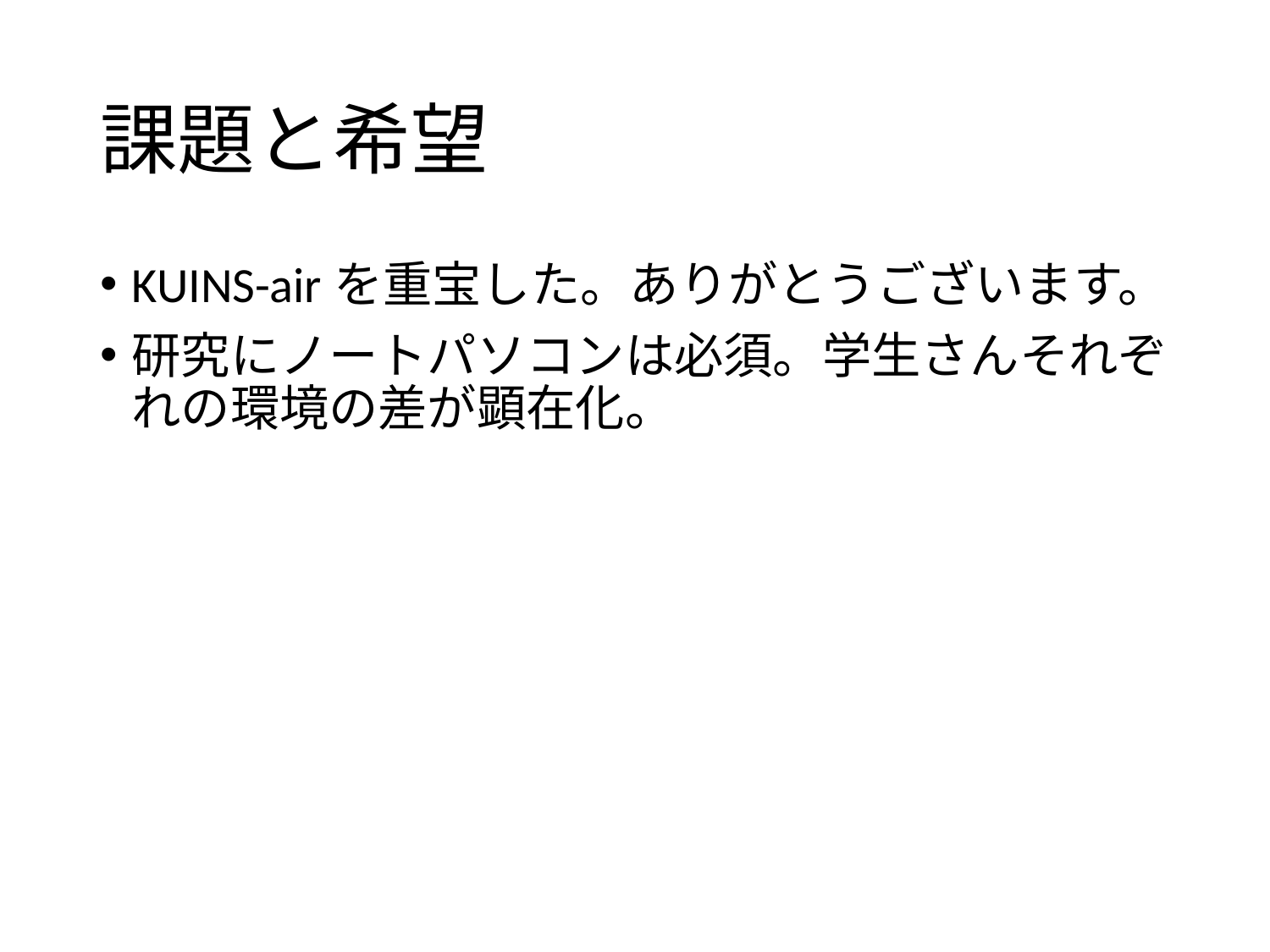

# 課題と希望
KUINS-airを重宝した。ありがとうございます。
研究にノートパソコンは必須。学生さんそれぞれの環境の差が顕在化。